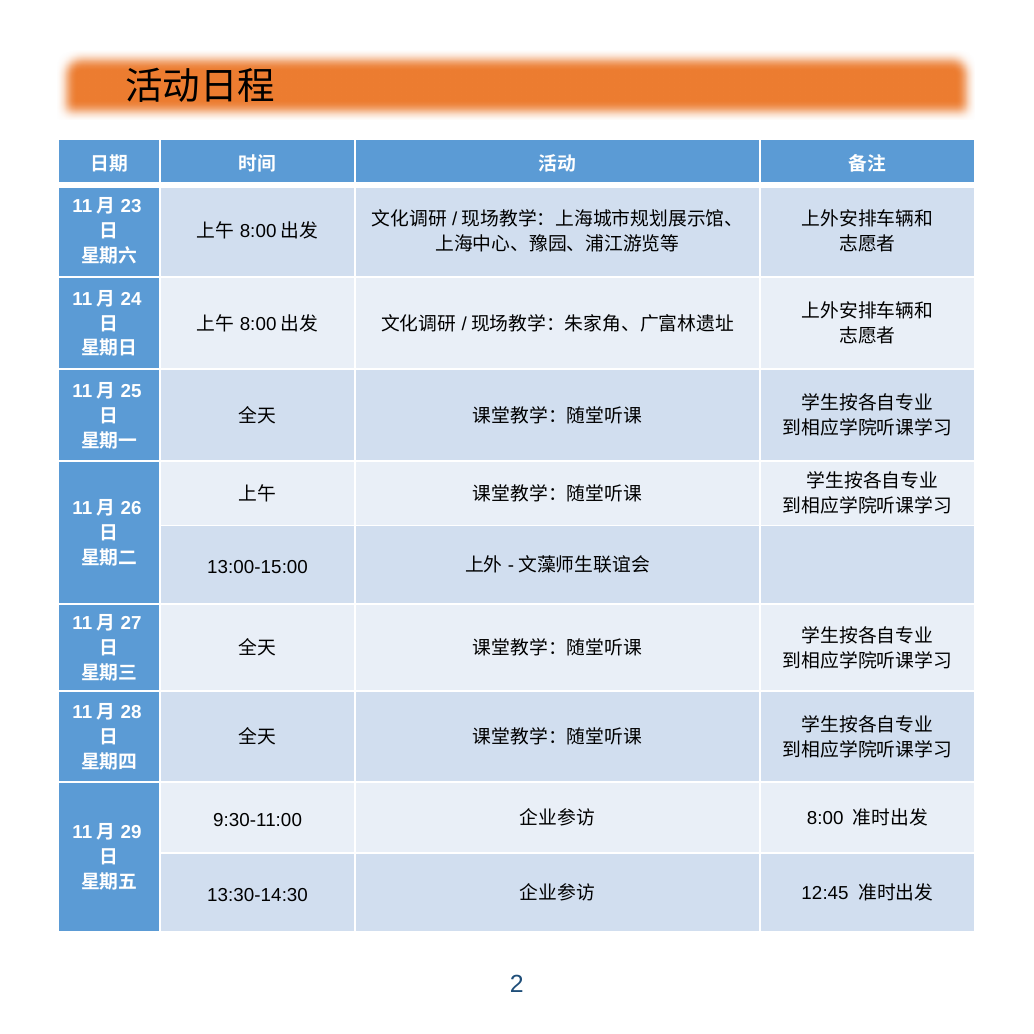

活动日程
| 日期 | 时间 | 活动 | 备注 |
| --- | --- | --- | --- |
| 11月23日 星期六 | 上午8:00出发 | 文化调研/现场教学：上海城市规划展示馆、 上海中心、豫园、浦江游览等 | 上外安排车辆和 志愿者 |
| 11月24日 星期日 | 上午8:00出发 | 文化调研/现场教学：朱家角、广富林遗址 | 上外安排车辆和 志愿者 |
| 11月25日 星期一 | 全天 | 课堂教学：随堂听课 | 学生按各自专业 到相应学院听课学习 |
| 11月26日 星期二 | 上午 | 课堂教学：随堂听课 | 学生按各自专业 到相应学院听课学习 |
|  | 13:00-15:00 | 上外-文藻师生联谊会 |  |
| 11月27日 星期三 | 全天 | 课堂教学：随堂听课 | 学生按各自专业 到相应学院听课学习 |
| 11月28日 星期四 | 全天 | 课堂教学：随堂听课 | 学生按各自专业 到相应学院听课学习 |
| 11月29日 星期五 | 9:30-11:00 | 企业参访 | 8:00 准时出发 |
|  | 13:30-14:30 | 企业参访 | 12:45 准时出发 |
2